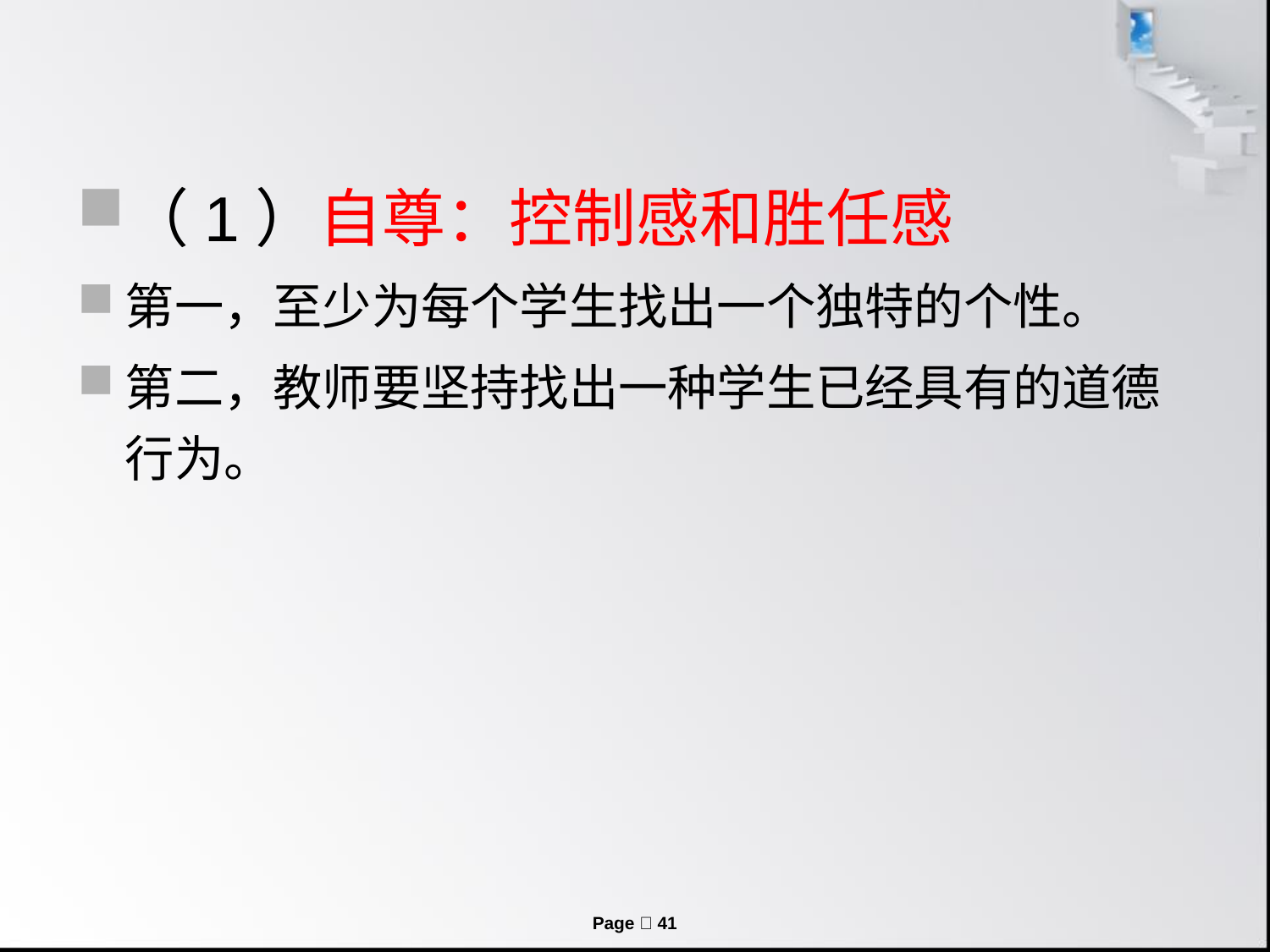

#
（1）自尊：控制感和胜任感
第一，至少为每个学生找出一个独特的个性。
第二，教师要坚持找出一种学生已经具有的道德行为。